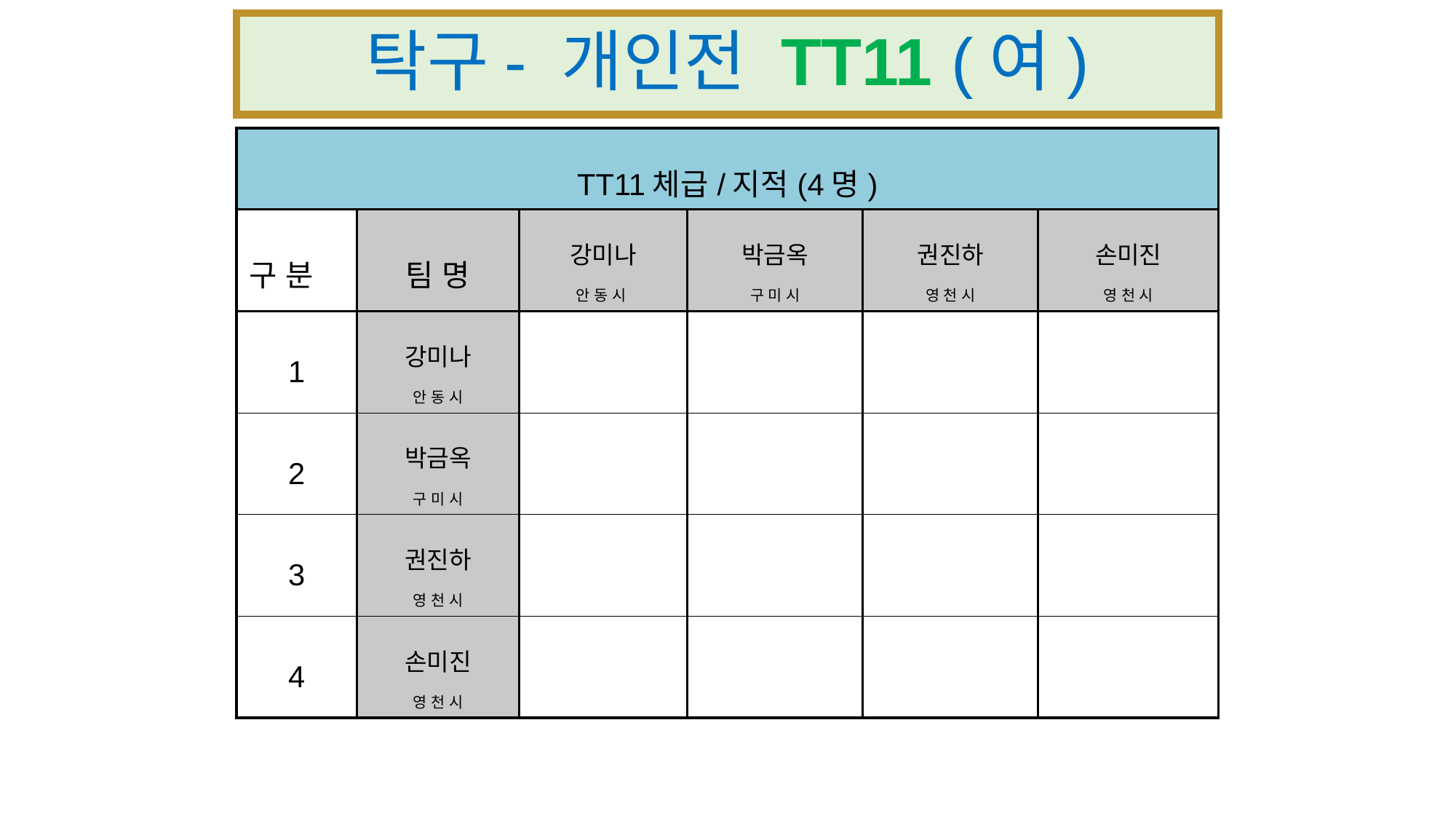

# 탁구- 개인전 TT11 (여)

| TT11체급/지적(4명) |  |  |  |  |  |
| --- | --- | --- | --- | --- | --- |
| 구 분 | 팀 명 | 강미나 안 동 시 | 박금옥 구 미 시 | 권진하 영 천 시 | 손미진 영 천 시 |
| 1 | 강미나 안 동 시 |  |  |  |  |
| 2 | 박금옥 구 미 시 |  |  |  |  |
| 3 | 권진하 영 천 시 |  |  |  |  |
| 4 | 손미진 영 천 시 |  |  |  |  |